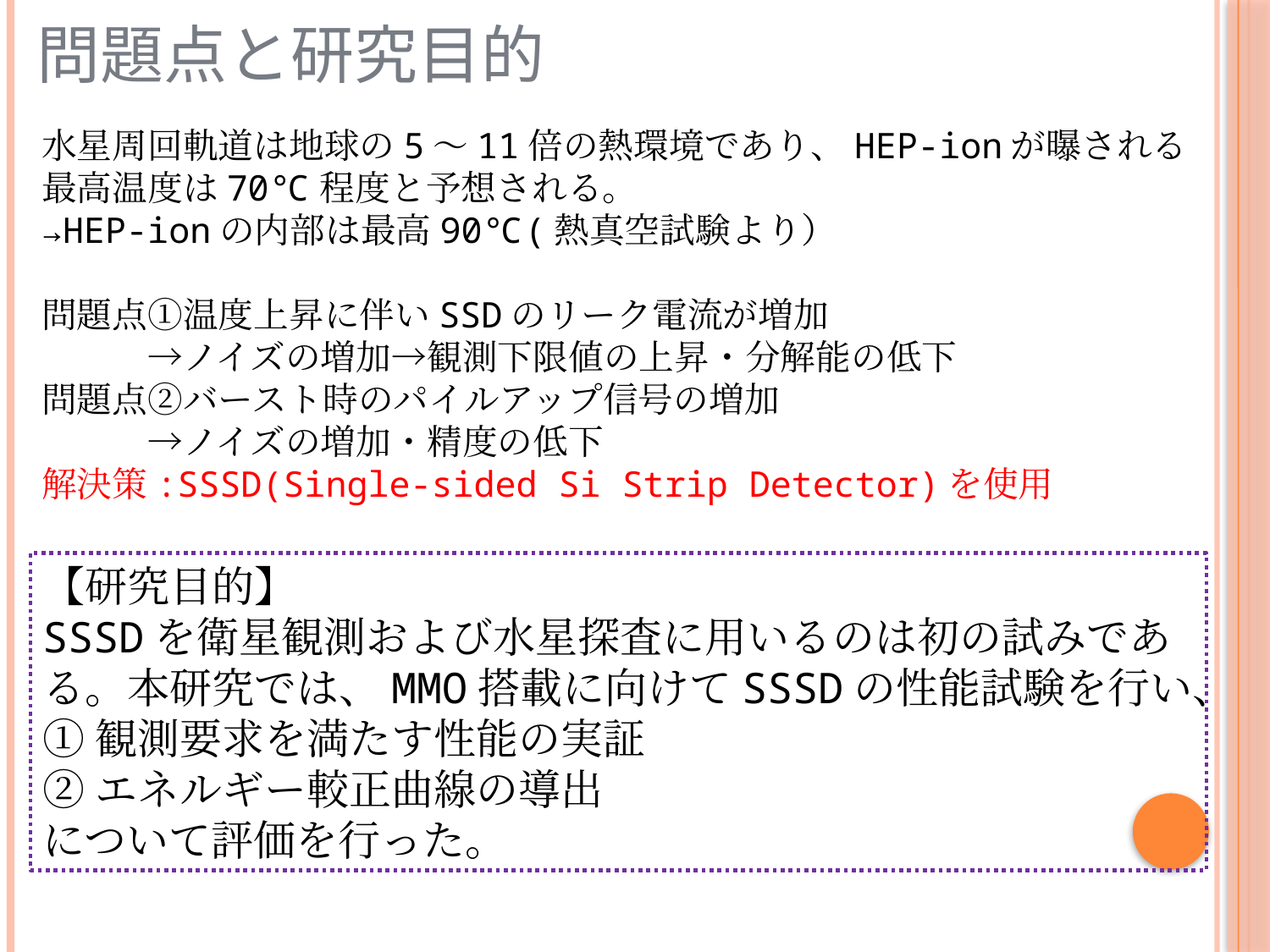

問題点と研究目的
水星周回軌道は地球の5～11倍の熱環境であり、HEP-ionが曝される最高温度は70℃程度と予想される。
→HEP-ionの内部は最高90℃(熱真空試験より）

問題点①温度上昇に伴いSSDのリーク電流が増加
　　　→ノイズの増加→観測下限値の上昇・分解能の低下
問題点②バースト時のパイルアップ信号の増加
　　　→ノイズの増加・精度の低下
解決策:SSSD(Single-sided Si Strip Detector)を使用
【研究目的】
SSSDを衛星観測および水星探査に用いるのは初の試みである。本研究では、MMO搭載に向けてSSSDの性能試験を行い、
①観測要求を満たす性能の実証
②エネルギー較正曲線の導出
について評価を行った。